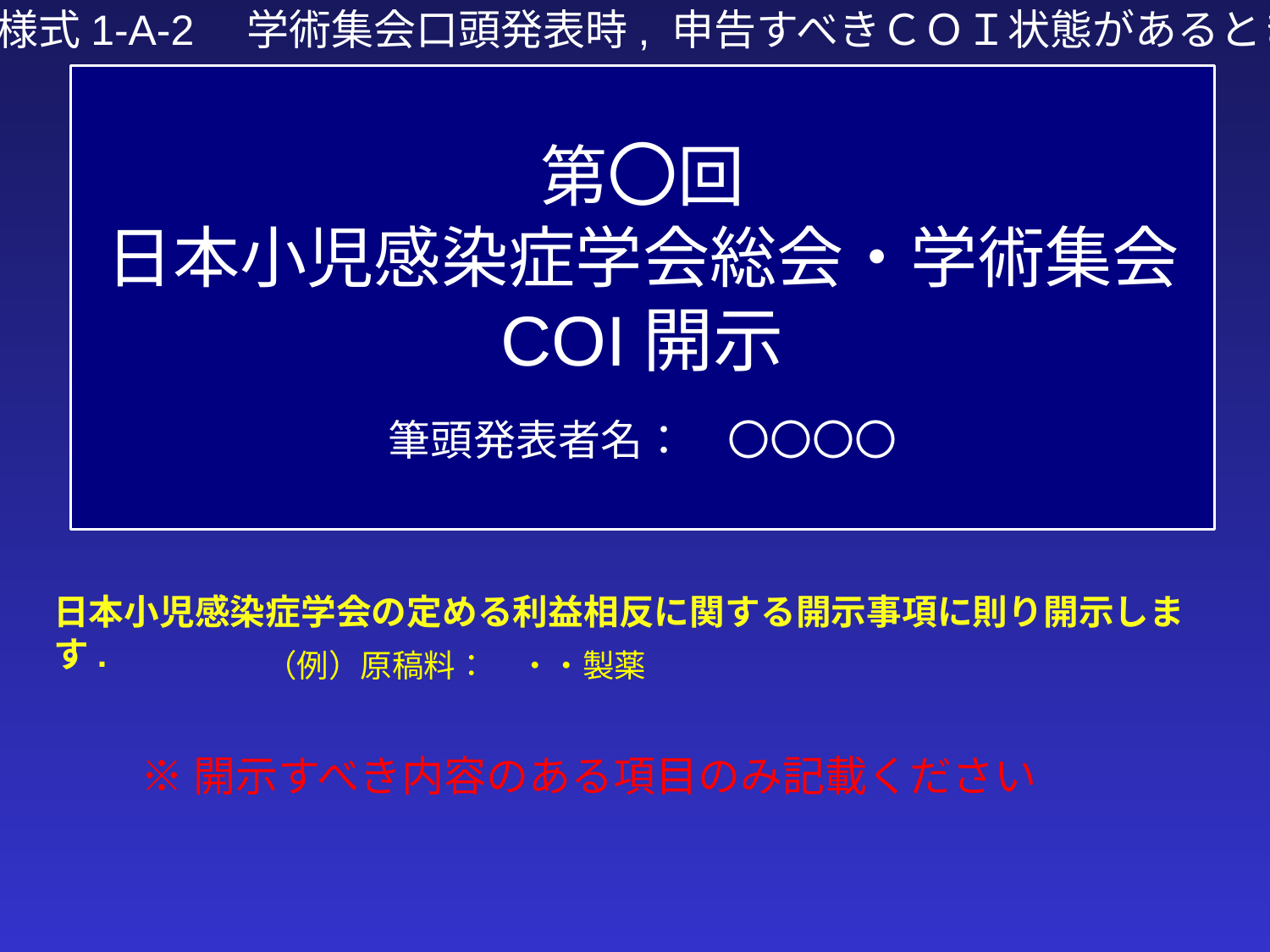

様式1-A-2　学術集会口頭発表時, 申告すべきＣＯＩ状態があるとき
# 第〇回 日本小児感染症学会総会・学術集会 COI開示 　 筆頭発表者名：　〇〇〇〇
日本小児感染症学会の定める利益相反に関する開示事項に則り開示します.
（例）原稿料：　・・製薬
※開示すべき内容のある項目のみ記載ください